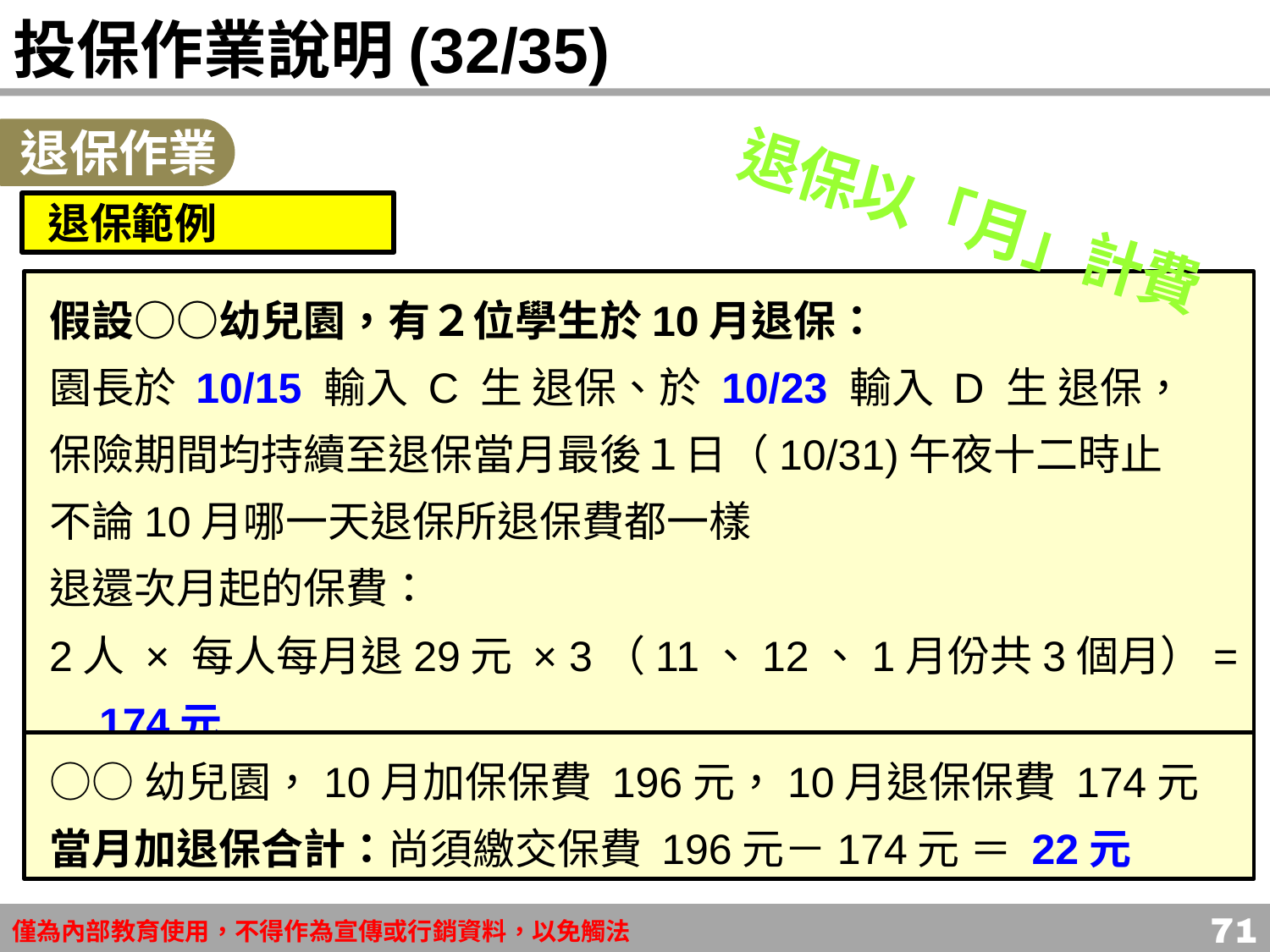

# 投保作業說明(32/35)
退保作業

退保以「月」計費
退保範例
假設○○幼兒園，有２位學生於10月退保：
園長於 10/15 輸入 C 生 退保、於 10/23 輸入 D 生 退保，
保險期間均持續至退保當月最後１日（10/31)午夜十二時止
不論10月哪一天退保所退保費都一樣
退還次月起的保費：
2人 × 每人每月退29元 × 3（11、12、1月份共3個月）= 174元
○○幼兒園，10月加保保費 196元，10月退保保費 174元
當月加退保合計：尚須繳交保費 196元－174元 ＝ 22元
71